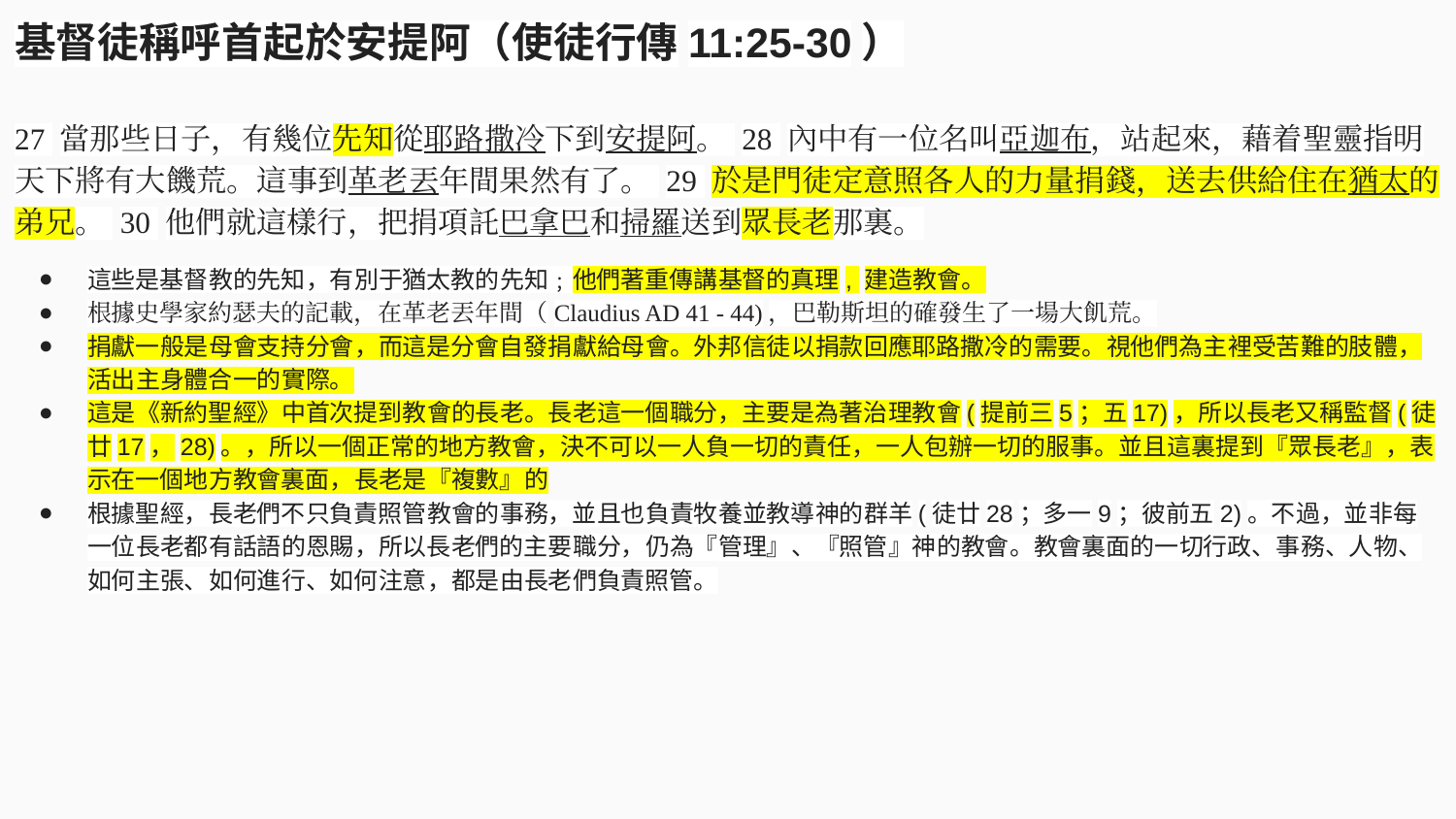

基督徒稱呼首起於安提阿（使徒行傳11:25-30）

27 當那些日子，有幾位先知從耶路撒冷下到安提阿。 28 內中有一位名叫亞迦布，站起來，藉着聖靈指明天下將有大饑荒。這事到革老丟年間果然有了。 29 於是門徒定意照各人的力量捐錢，送去供給住在猶太的弟兄。 30 他們就這樣行，把捐項託巴拿巴和掃羅送到眾長老那裏。
這些是基督教的先知，有別于猶太教的先知﹔他們著重傳講基督的真理, 建造教會。
根據史學家約瑟夫的記載，在革老丟年間（Claudius AD 41 - 44)，巴勒斯坦的確發生了一場大飢荒。
捐獻一般是母會支持分會，而這是分會自發捐獻給母會。外邦信徒以捐款回應耶路撒冷的需要。視他們為主裡受苦難的肢體，活出主身體合一的實際。
這是《新約聖經》中首次提到教會的長老。長老這一個職分，主要是為著治理教會(提前三5；五17)，所以長老又稱監督(徒廿17，28)。，所以一個正常的地方教會，決不可以一人負一切的責任，一人包辦一切的服事。並且這裏提到『眾長老』，表示在一個地方教會裏面，長老是『複數』的
根據聖經，長老們不只負責照管教會的事務，並且也負責牧養並教導神的群羊(徒廿28；多一9；彼前五2)。不過，並非每一位長老都有話語的恩賜，所以長老們的主要職分，仍為『管理』、『照管』神的教會。教會裏面的一切行政、事務、人物、如何主張、如何進行、如何注意，都是由長老們負責照管。